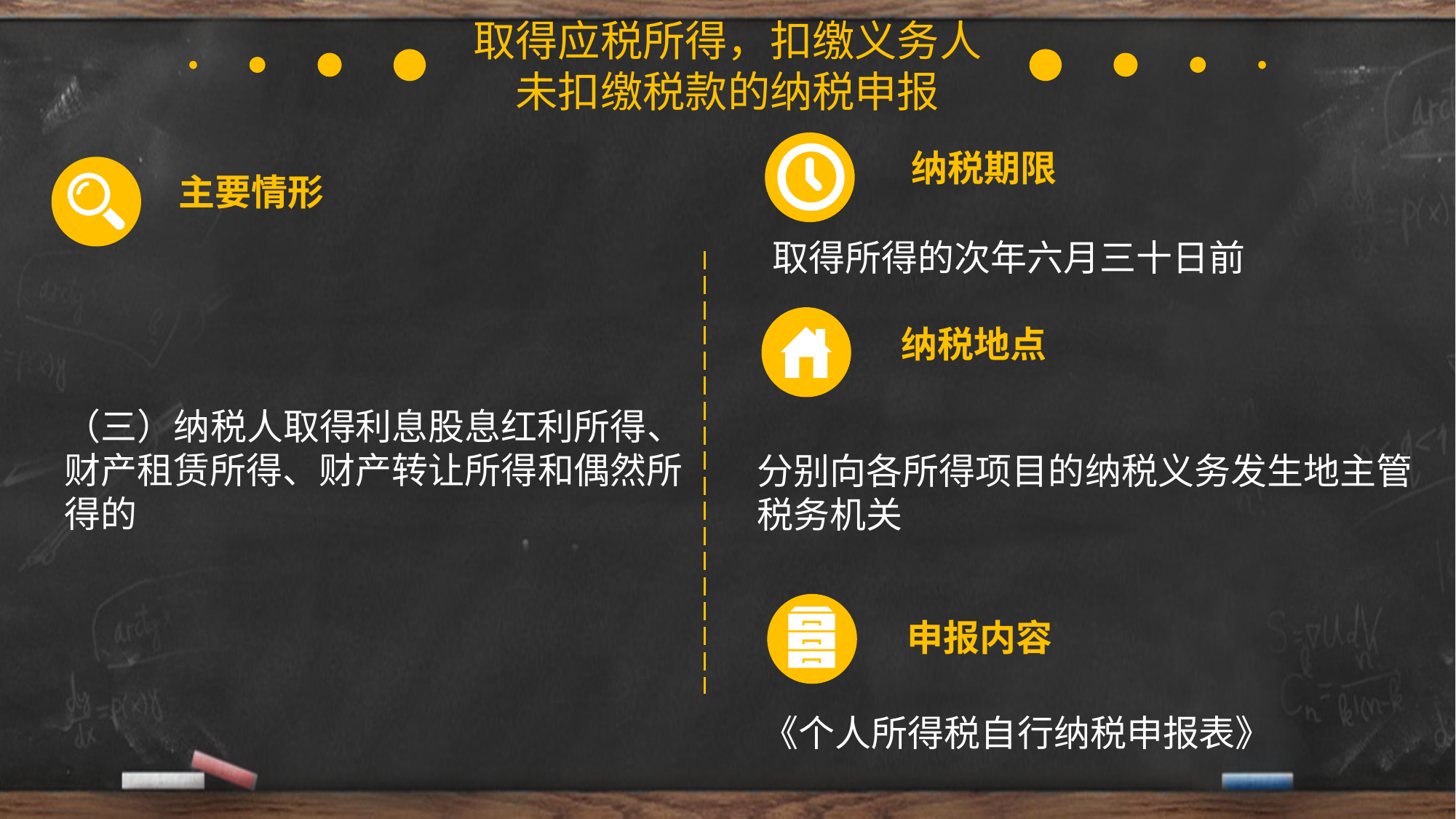

取得应税所得，扣缴义务人
未扣缴税款的纳税申报

纳税期限

主要情形

取得所得的次年六月三十日前

纳税地点

（三）纳税人取得利息股息红利所得、财产租赁所得、财产转让所得和偶然所得的
分别向各所得项目的纳税义务发生地主管税务机关

申报内容
《个人所得税自行纳税申报表》